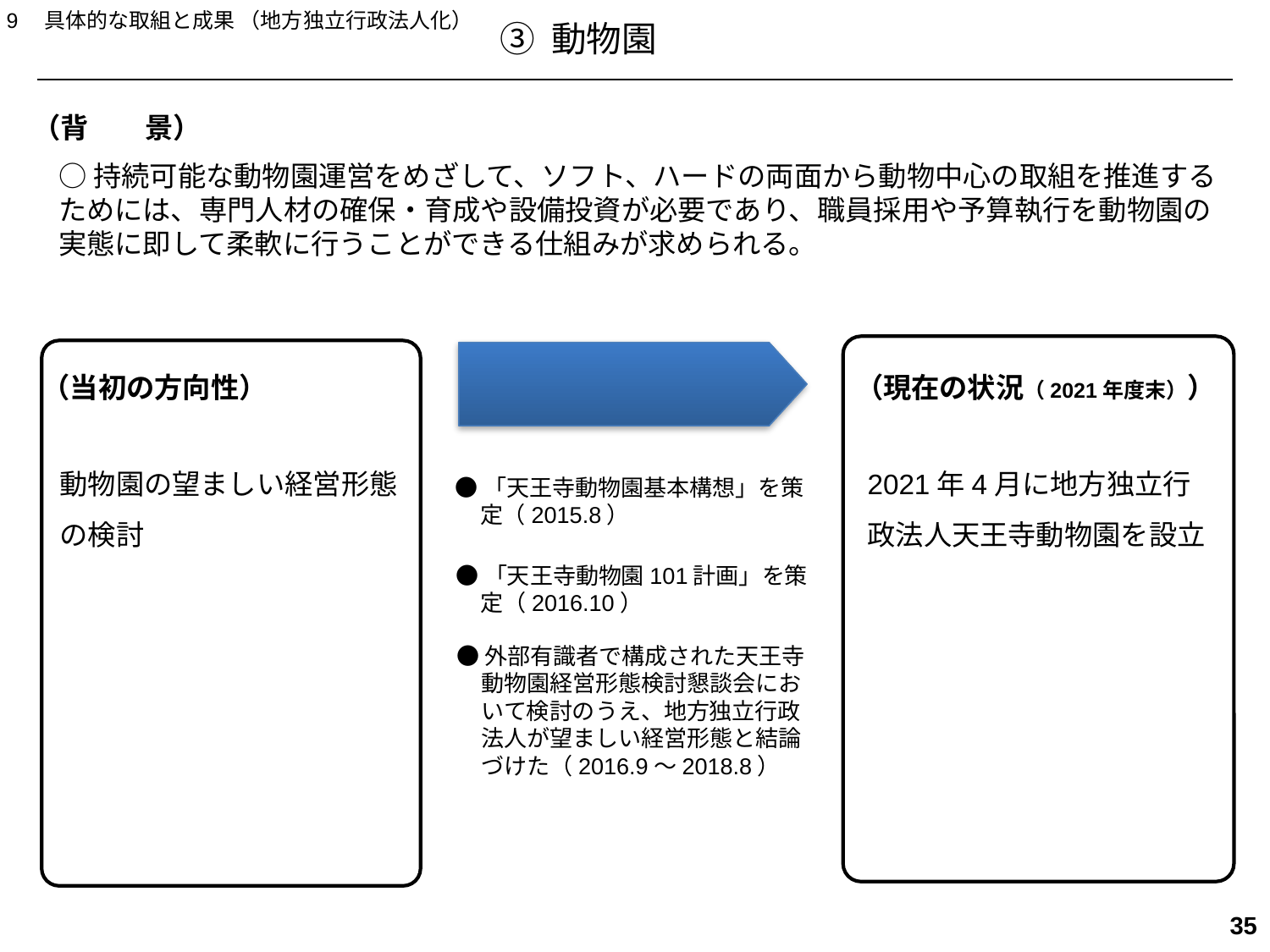

9　具体的な取組と成果 （地方独立行政法人化）
③ 動物園
（背　　景）
○持続可能な動物園運営をめざして、ソフト、ハードの両面から動物中心の取組を推進するためには、専門人材の確保・育成や設備投資が必要であり、職員採用や予算執行を動物園の実態に即して柔軟に行うことができる仕組みが求められる。

（現在の状況（2021年度末））
（当初の方向性）
動物園の望ましい経営形態の検討
2021年4月に地方独立行政法人天王寺動物園を設立
●「天王寺動物園基本構想」を策定（2015.8）
●「天王寺動物園101計画」を策定（2016.10）
●外部有識者で構成された天王寺動物園経営形態検討懇談会において検討のうえ、地方独立行政法人が望ましい経営形態と結論づけた（2016.9～2018.8）
35